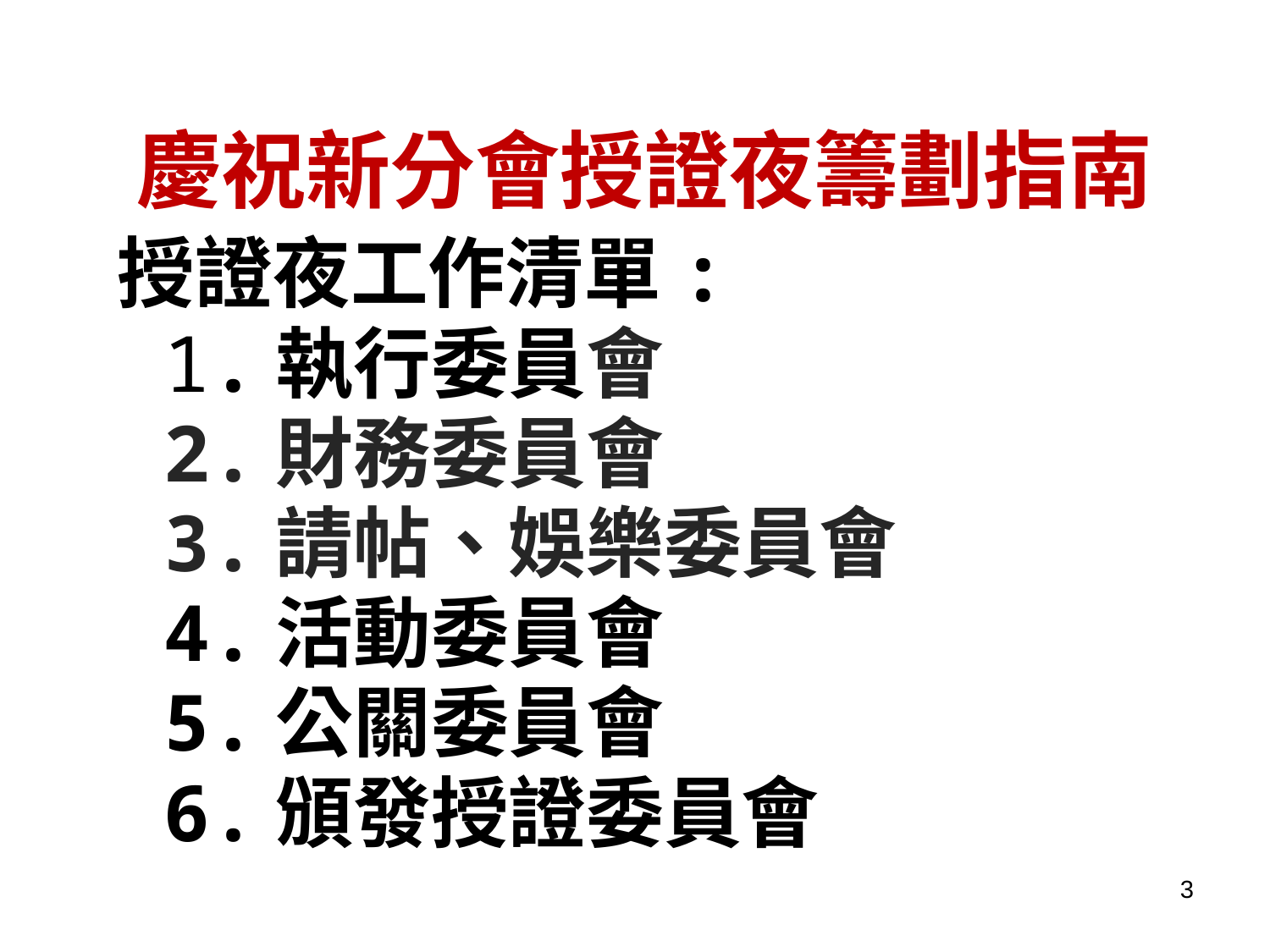

# 慶祝新分會授證夜籌劃指南
授證夜工作清單:
 1.執行委員會
 2.財務委員會
 3.請帖、娛樂委員會
 4.活動委員會
 5.公關委員會
 6.頒發授證委員會

3